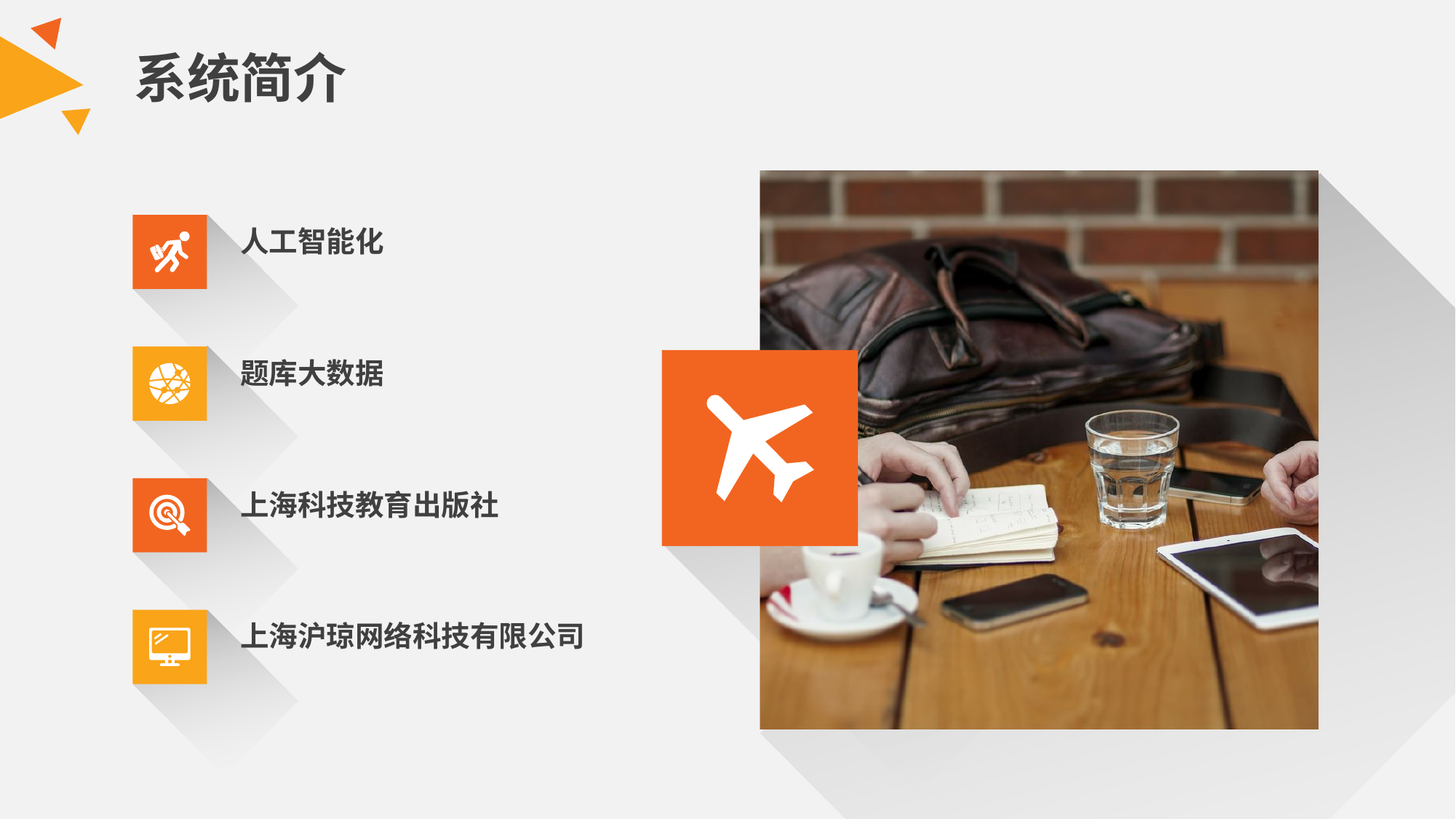

系统简介

人工智能化

题库大数据

上海科技教育出版社

上海沪琼网络科技有限公司